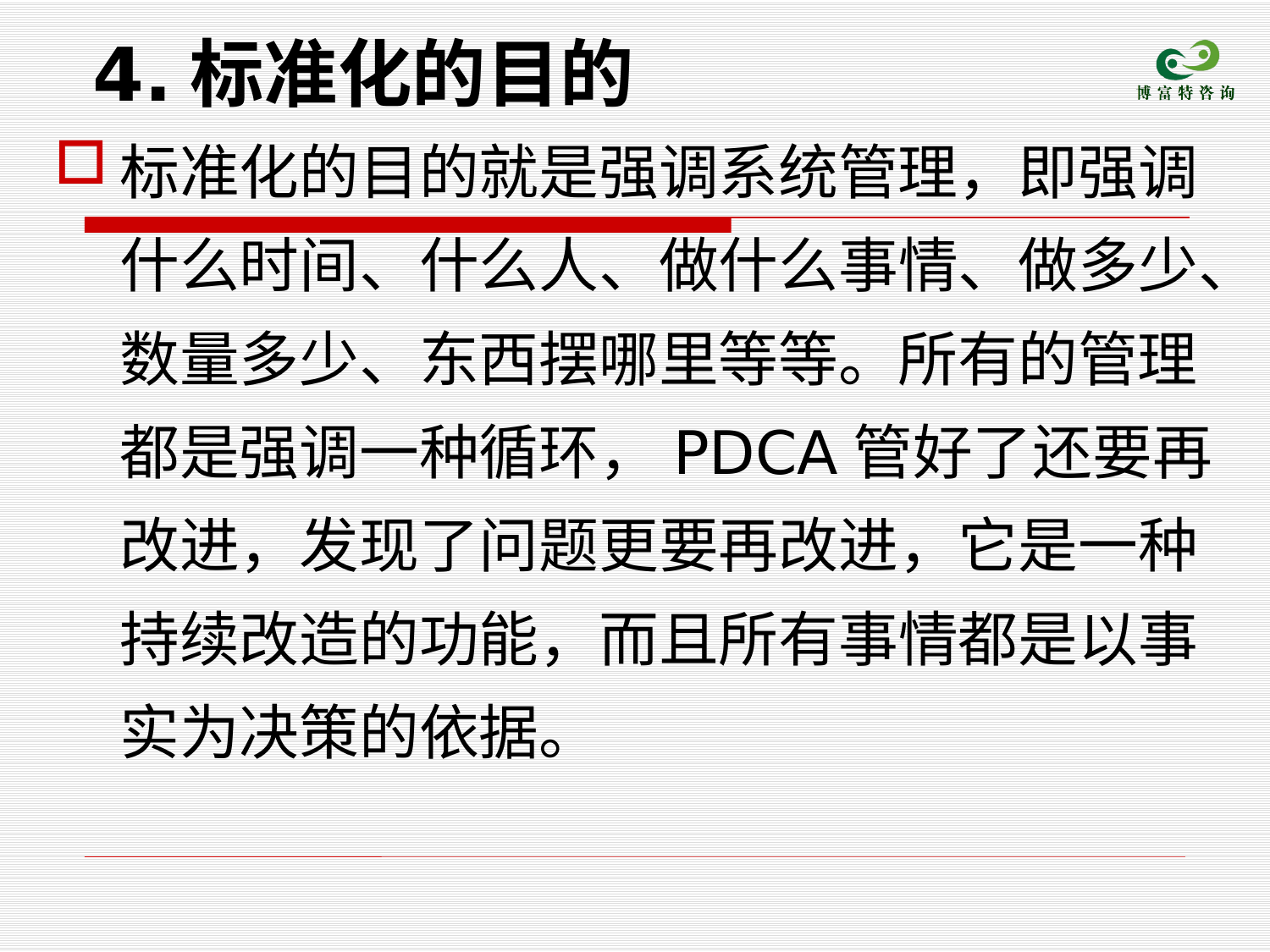

# 4.标准化的目的
标准化的目的就是强调系统管理，即强调什么时间、什么人、做什么事情、做多少、数量多少、东西摆哪里等等。所有的管理都是强调一种循环，PDCA管好了还要再改进，发现了问题更要再改进，它是一种持续改造的功能，而且所有事情都是以事实为决策的依据。
550